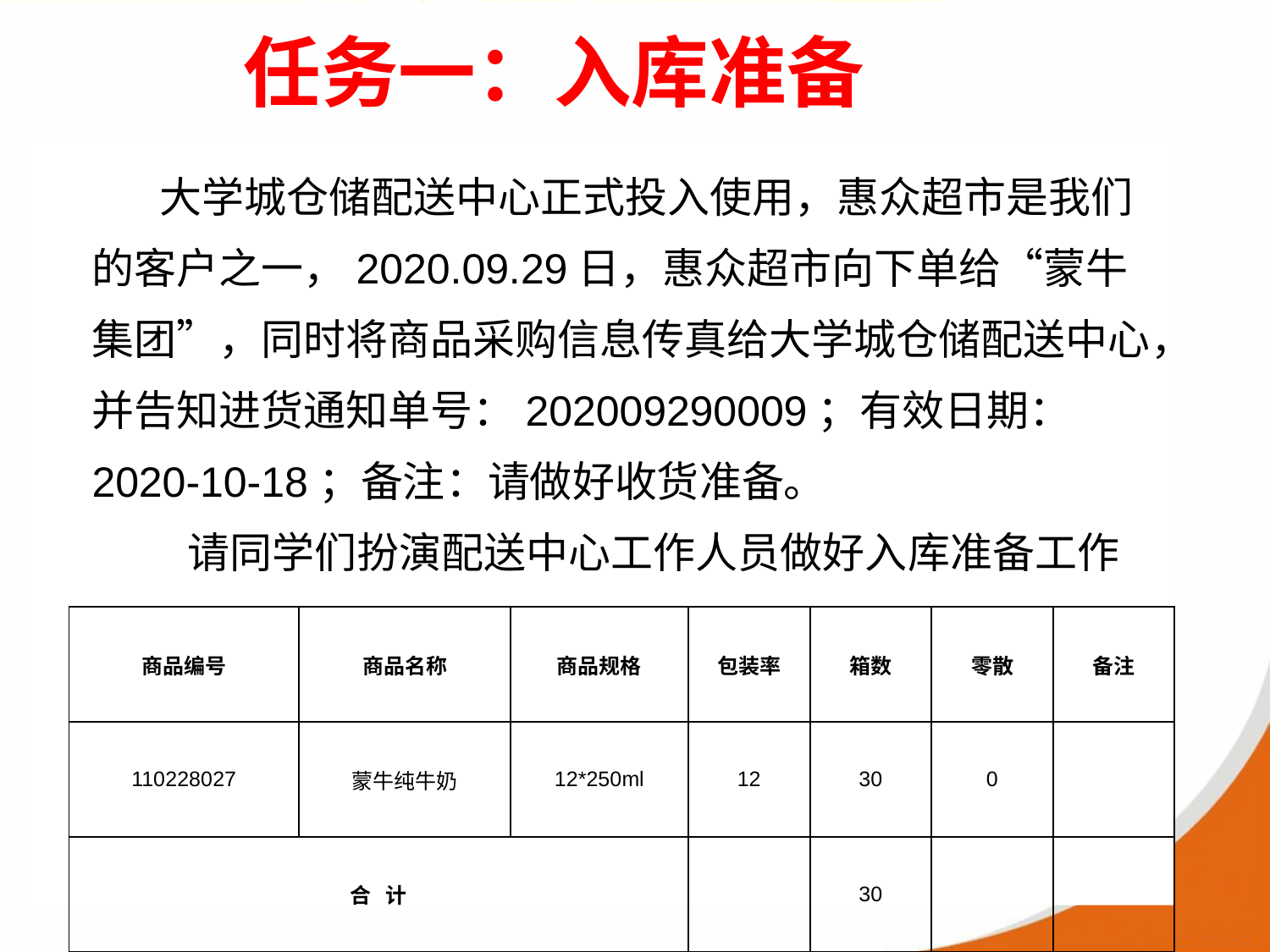

任务一：入库准备
           大学城仓储配送中心正式投入使用，惠众超市是我们的客户之一，2020.09.29日，惠众超市向下单给“蒙牛集团”，同时将商品采购信息传真给大学城仓储配送中心，并告知进货通知单号：202009290009；有效日期：2020-10-18；备注：请做好收货准备。
              请同学们扮演配送中心工作人员做好入库准备工作

| 商品编号 | 商品名称 | 商品规格 | 包装率 | 箱数 | 零散 | 备注 |
| --- | --- | --- | --- | --- | --- | --- |
| 110228027 | 蒙牛纯牛奶 | 12\*250ml | 12 | 30 | 0 |  |
| 合 计 |  |  |  | 30 |  |  |